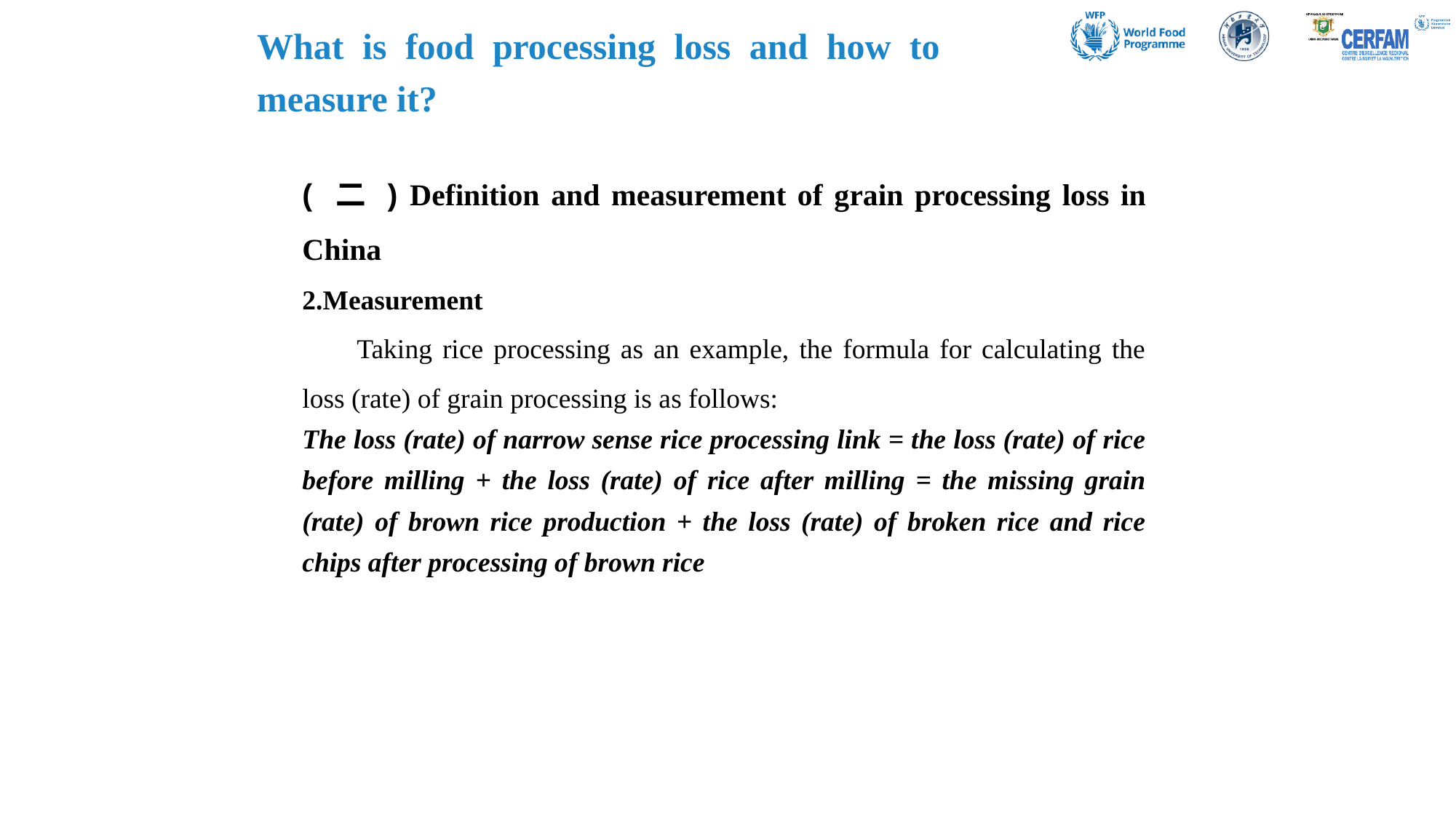

What is food processing loss and how to measure it?
( 二 ) Definition and measurement of grain processing loss in China
2.Measurement
Taking rice processing as an example, the formula for calculating the loss (rate) of grain processing is as follows:
The loss (rate) of narrow sense rice processing link = the loss (rate) of rice before milling + the loss (rate) of rice after milling = the missing grain (rate) of brown rice production + the loss (rate) of broken rice and rice chips after processing of brown rice